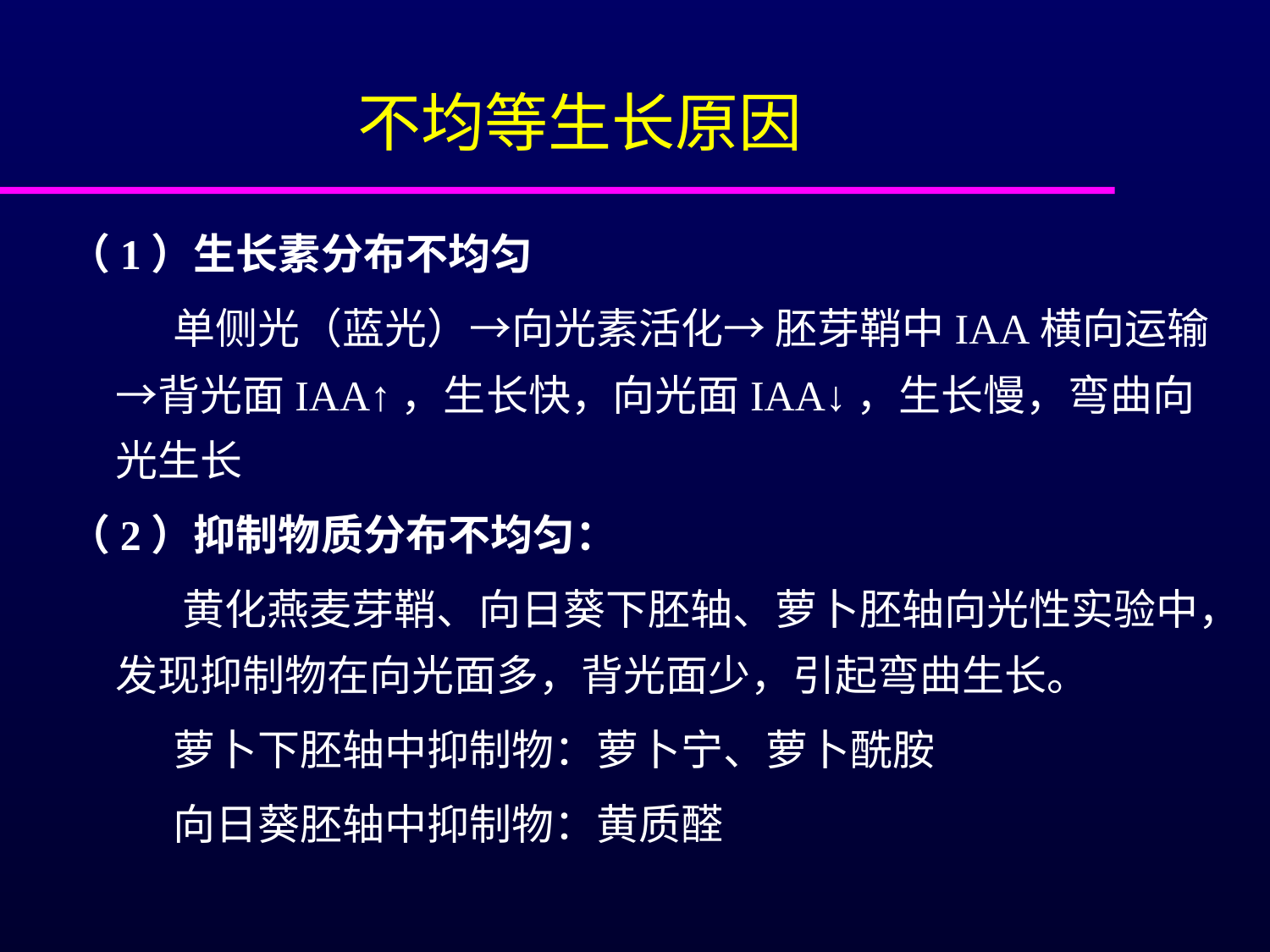

# 不均等生长原因
（1）生长素分布不均匀
          单侧光（蓝光）→向光素活化→ 胚芽鞘中IAA横向运输→背光面IAA↑，生长快，向光面IAA↓，生长慢，弯曲向光生长
（2）抑制物质分布不均匀：
           黄化燕麦芽鞘、向日葵下胚轴、萝卜胚轴向光性实验中，发现抑制物在向光面多，背光面少，引起弯曲生长。
          萝卜下胚轴中抑制物：萝卜宁、萝卜酰胺
          向日葵胚轴中抑制物：黄质醛